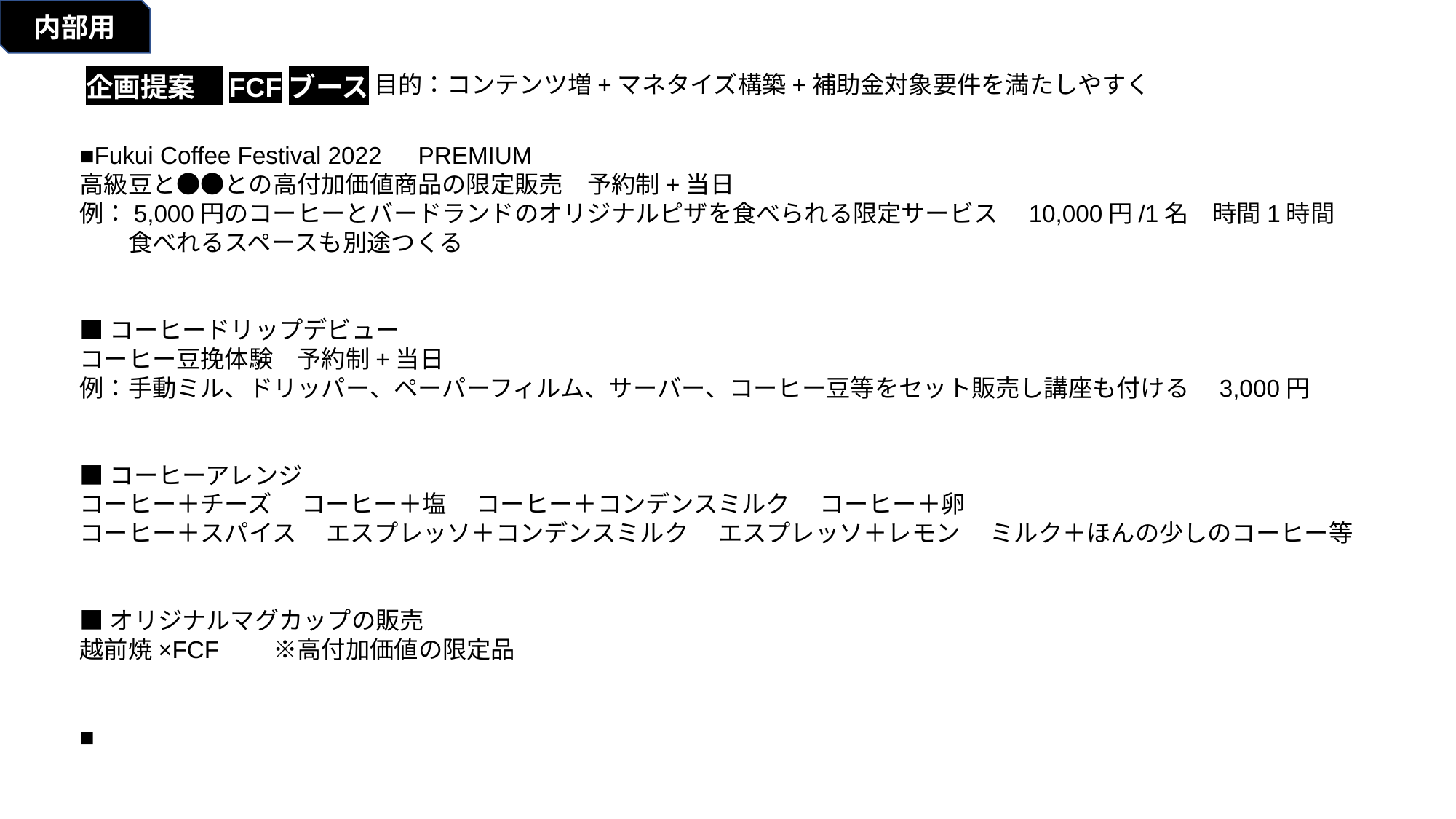

内部用
企画提案　FCFブース
目的：コンテンツ増+マネタイズ構築+補助金対象要件を満たしやすく
■Fukui Coffee Festival 2022　PREMIUM
高級豆と●●との高付加価値商品の限定販売　予約制+当日
例：5,000円のコーヒーとバードランドのオリジナルピザを食べられる限定サービス　10,000円/1名　時間1時間
　　食べれるスペースも別途つくる

■コーヒードリップデビュー
コーヒー豆挽体験　予約制+当日
例：手動ミル、ドリッパー、ペーパーフィルム、サーバー、コーヒー豆等をセット販売し講座も付ける　3,000円

■コーヒーアレンジ
コーヒー＋チーズ　 コーヒー＋塩　 コーヒー＋コンデンスミルク　 コーヒー＋卵
コーヒー＋スパイス　 エスプレッソ＋コンデンスミルク　 エスプレッソ＋レモン　 ミルク＋ほんの少しのコーヒー等

■オリジナルマグカップの販売
越前焼×FCF　　※高付加価値の限定品

■